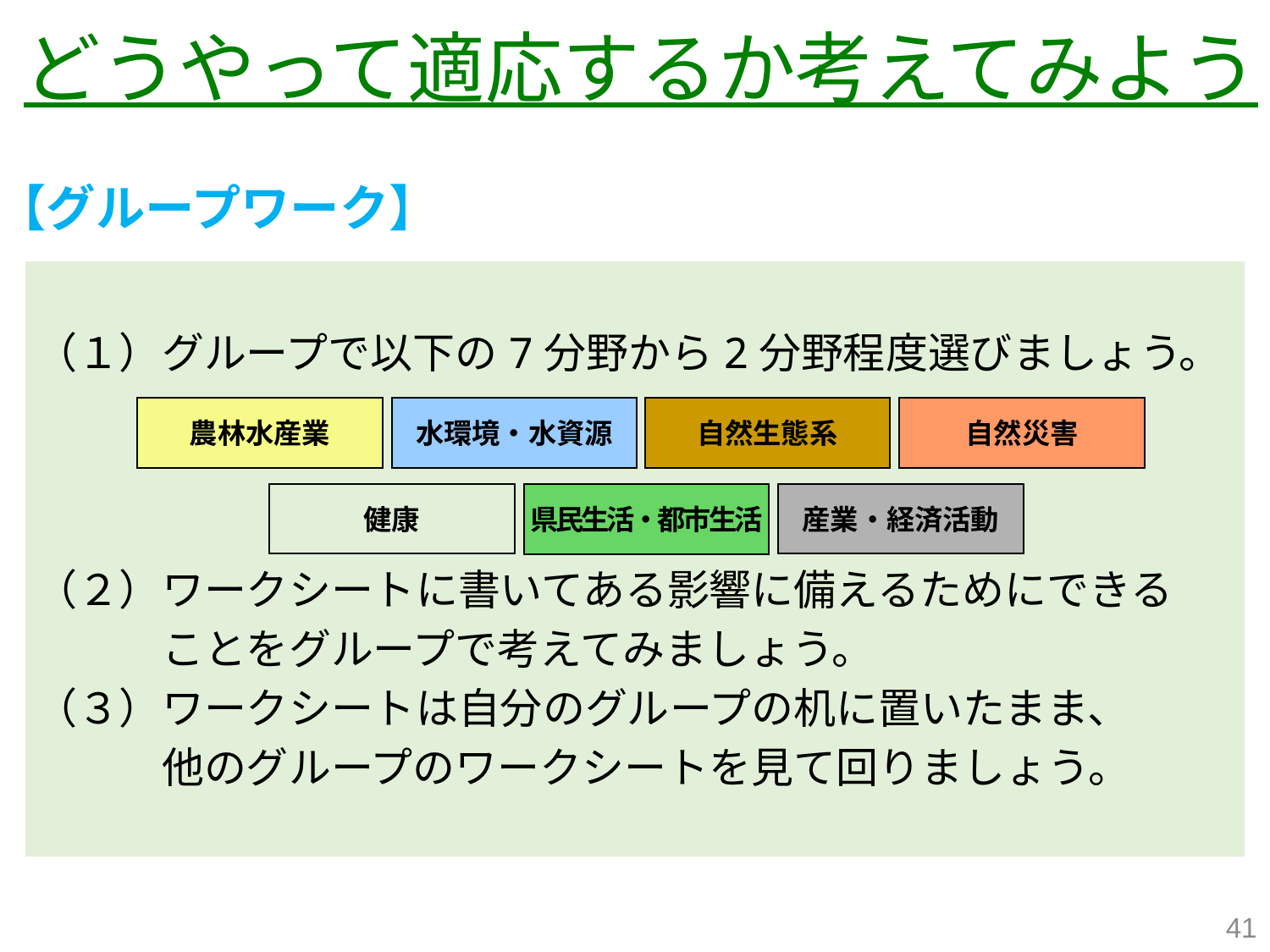

どうやって適応するか考えてみよう
【グループワーク】
（１）グループで以下の7分野から2分野程度選びましょう。

（２）ワークシートに書いてある影響に備えるためにできる
　　　ことをグループで考えてみましょう。
（３）ワークシートは自分のグループの机に置いたまま、
　　　他のグループのワークシートを見て回りましょう。
農林水産業
水環境・水資源
自然生態系
自然災害
健康
産業・経済活動
県民生活・都市生活
41